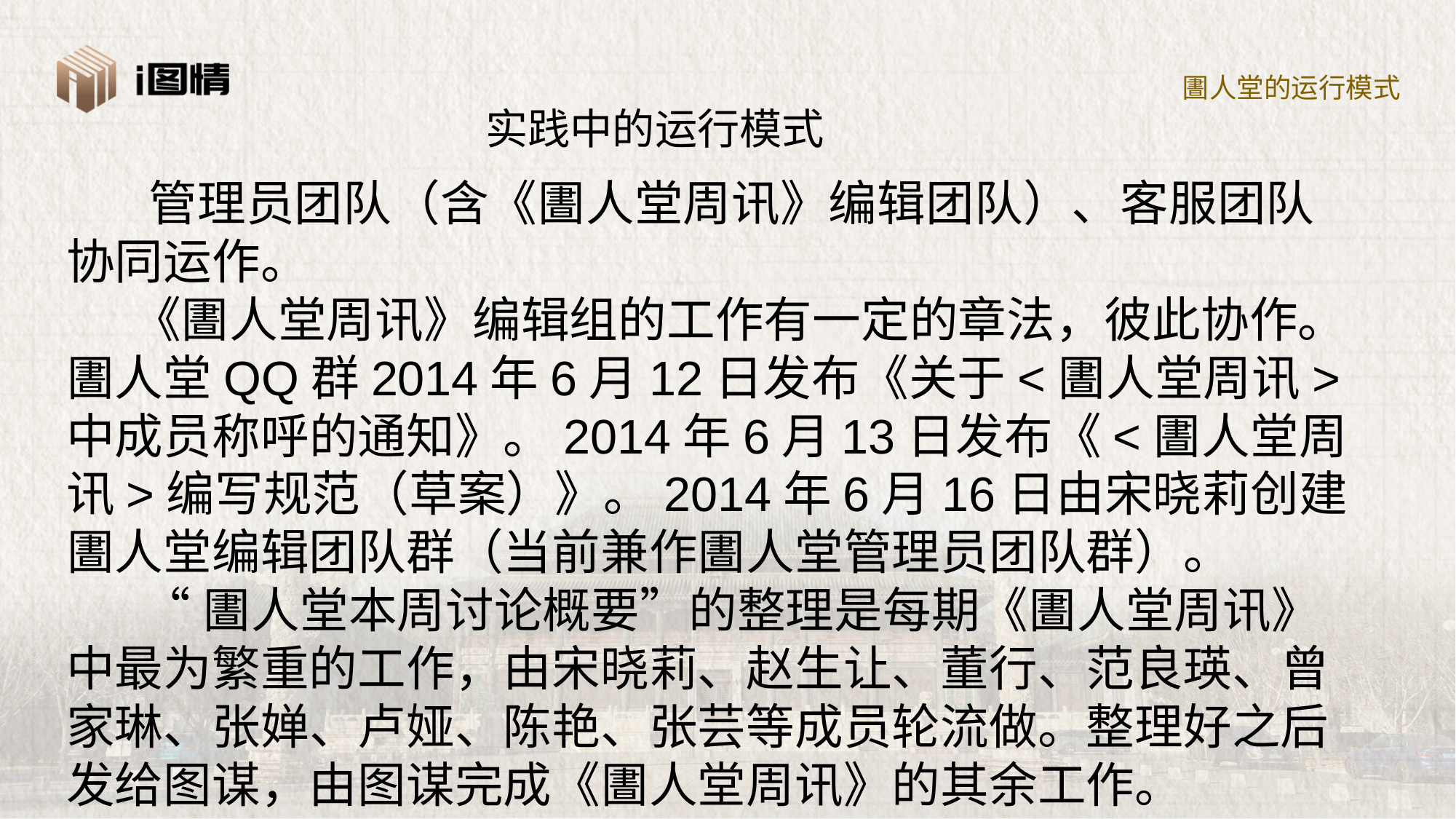

圕人堂的运行模式
实践中的运行模式
         管理员团队（含《圕人堂周讯》编辑团队）、客服团队协同运作。
     《圕人堂周讯》编辑组的工作有一定的章法，彼此协作。圕人堂QQ群2014年6月12日发布《关于<圕人堂周讯>中成员称呼的通知》。2014年6月13日发布《<圕人堂周讯>编写规范（草案）》。2014年6月16日由宋晓莉创建圕人堂编辑团队群（当前兼作圕人堂管理员团队群）。
       “圕人堂本周讨论概要”的整理是每期《圕人堂周讯》中最为繁重的工作，由宋晓莉、赵生让、董行、范良瑛、曾家琳、张婵、卢娅、陈艳、张芸等成员轮流做。整理好之后发给图谋，由图谋完成《圕人堂周讯》的其余工作。
14